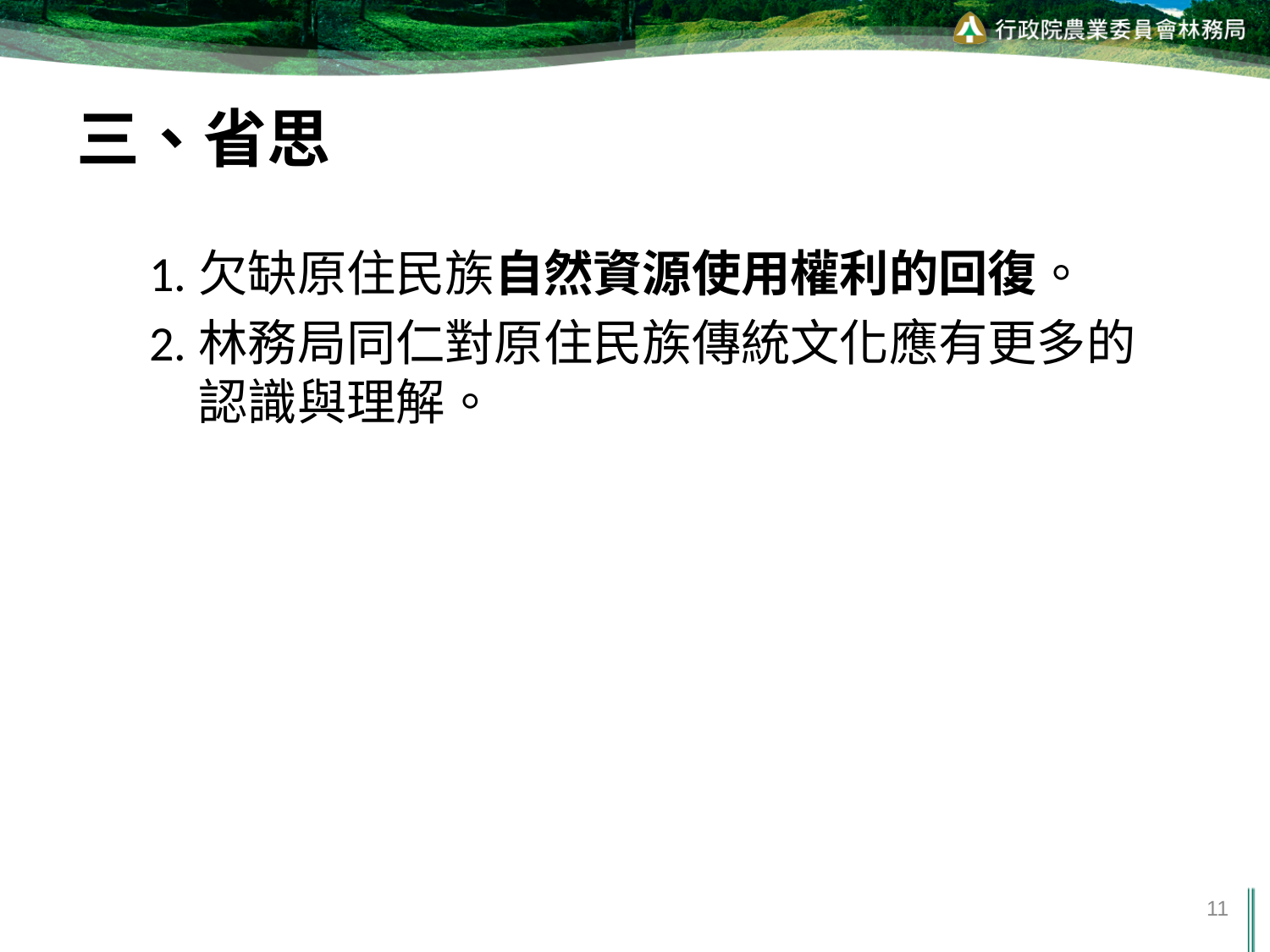

# 三、省思
1.欠缺原住民族自然資源使用權利的回復。
2.林務局同仁對原住民族傳統文化應有更多的認識與理解。

11